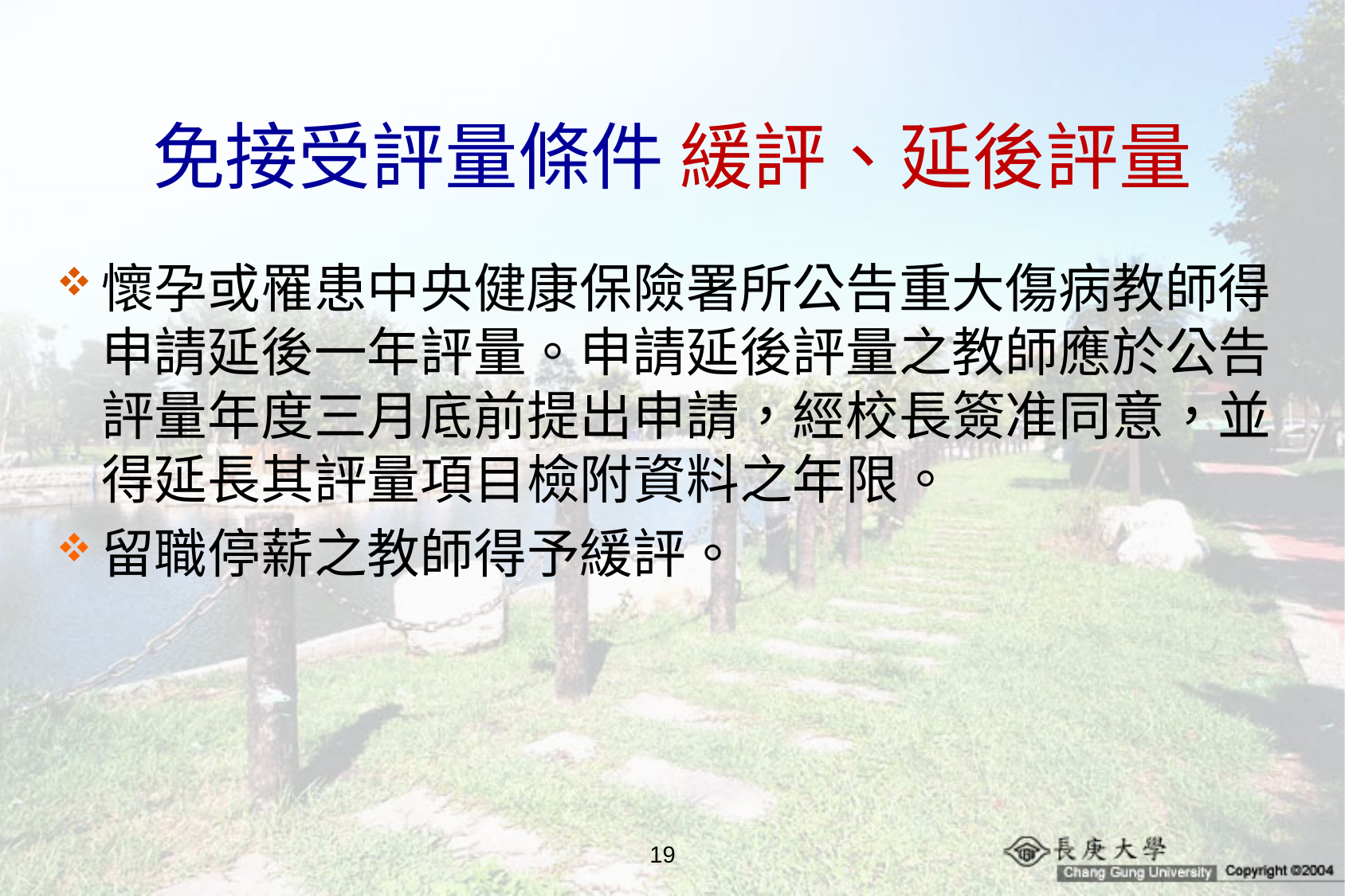

# 免接受評量條件 緩評、延後評量
懷孕或罹患中央健康保險署所公告重大傷病教師得申請延後一年評量。申請延後評量之教師應於公告評量年度三月底前提出申請，經校長簽准同意，並得延長其評量項目檢附資料之年限。
留職停薪之教師得予緩評。
19